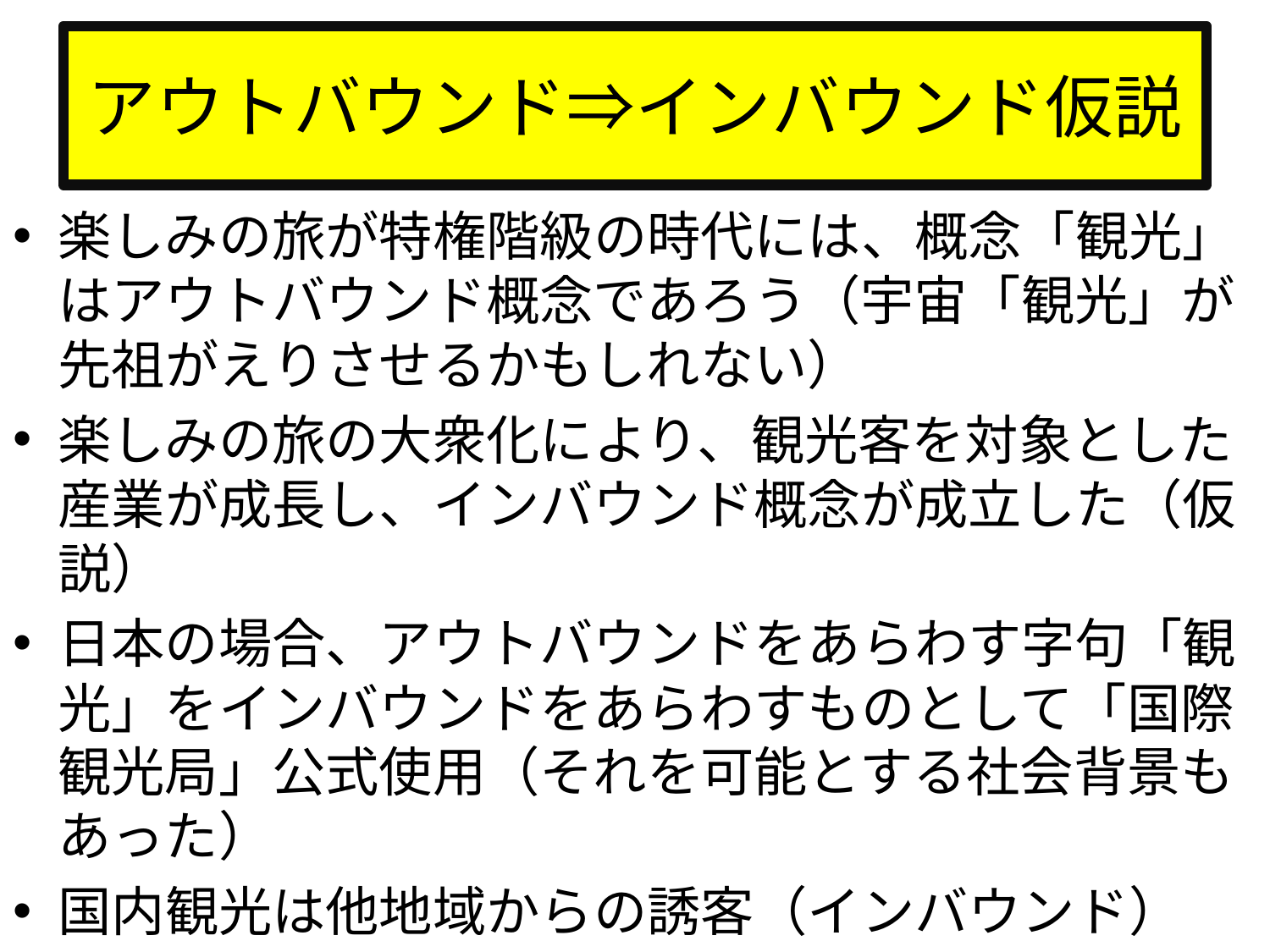

# アウトバウンド⇒インバウンド仮説
楽しみの旅が特権階級の時代には、概念「観光」はアウトバウンド概念であろう（宇宙「観光」が先祖がえりさせるかもしれない）
楽しみの旅の大衆化により、観光客を対象とした産業が成長し、インバウンド概念が成立した（仮説）
日本の場合、アウトバウンドをあらわす字句「観光」をインバウンドをあらわすものとして「国際観光局」公式使用（それを可能とする社会背景もあった）
国内観光は他地域からの誘客（インバウンド）